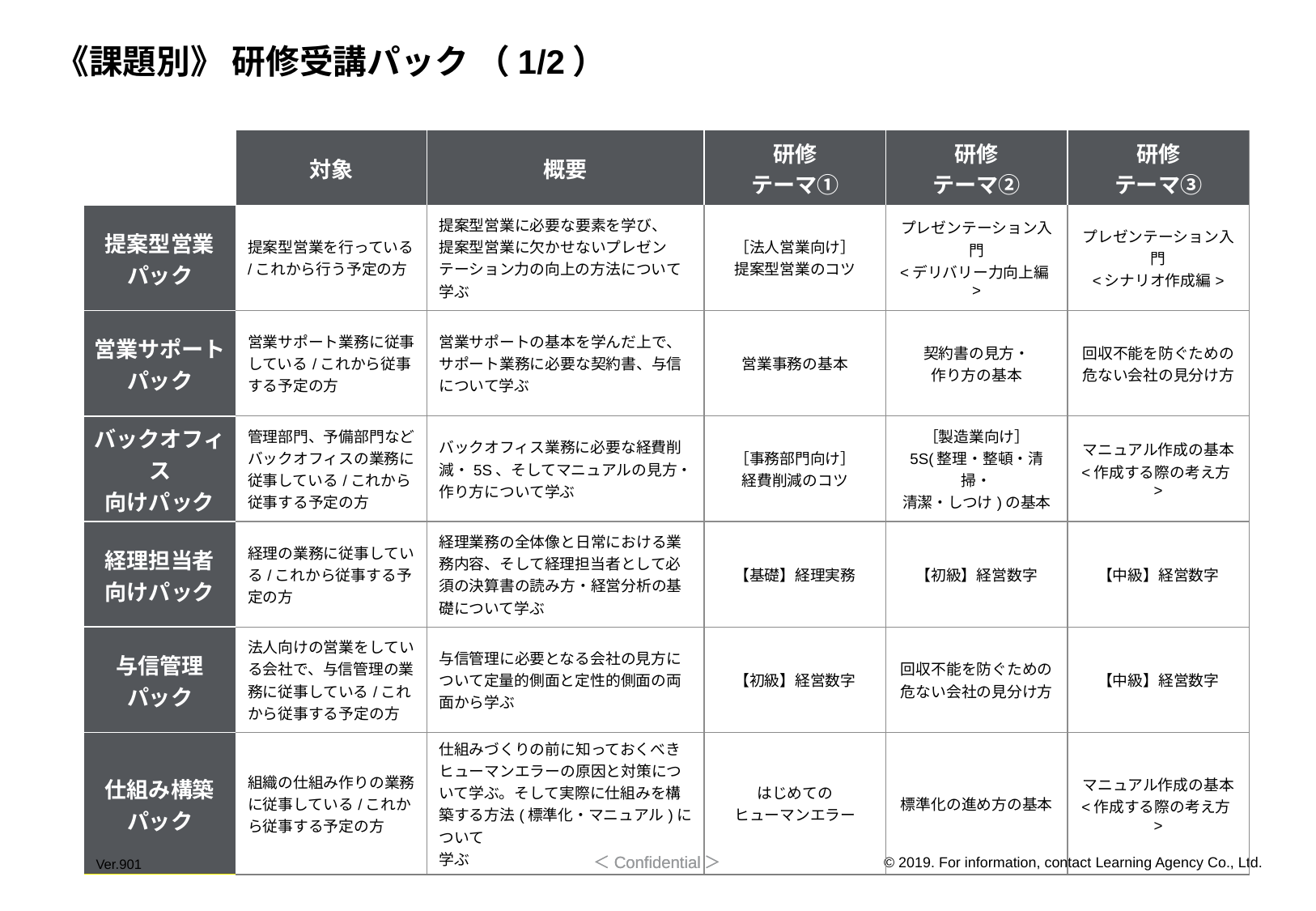

《課題別》 研修受講パック （1/2）
|  | 対象 | 概要 | 研修 テーマ① | 研修 テーマ② | 研修 テーマ③ |
| --- | --- | --- | --- | --- | --- |
| 提案型営業 パック | 提案型営業を行っている/これから行う予定の方 | 提案型営業に必要な要素を学び、 提案型営業に欠かせないプレゼンテーション力の向上の方法について学ぶ | ［法人営業向け］ 提案型営業のコツ | プレゼンテーション入門 <デリバリー力向上編> | プレゼンテーション入門 <シナリオ作成編> |
| 営業サポート パック | 営業サポート業務に従事している/これから従事する予定の方 | 営業サポートの基本を学んだ上で、 サポート業務に必要な契約書、与信について学ぶ | 営業事務の基本 | 契約書の見方・ 作り方の基本 | 回収不能を防ぐための危ない会社の見分け方 |
| バックオフィス 向けパック | 管理部門、予備部門などバックオフィスの業務に従事している/これから従事する予定の方 | バックオフィス業務に必要な経費削減・5S、そしてマニュアルの見方・作り方について学ぶ | ［事務部門向け］ 経費削減のコツ | ［製造業向け］ 5S(整理・整頓・清掃・ 清潔・しつけ)の基本 | マニュアル作成の基本 <作成する際の考え方> |
| 経理担当者 向けパック | 経理の業務に従事している/これから従事する予定の方 | 経理業務の全体像と日常における業務内容、そして経理担当者として必須の決算書の読み方・経営分析の基礎について学ぶ | 【基礎】経理実務 | 【初級】経営数字 | 【中級】経営数字 |
| 与信管理 パック | 法人向けの営業をしている会社で、与信管理の業務に従事している/これから従事する予定の方 | 与信管理に必要となる会社の見方に ついて定量的側面と定性的側面の両面から学ぶ | 【初級】経営数字 | 回収不能を防ぐための危ない会社の見分け方 | 【中級】経営数字 |
| 仕組み構築 パック | 組織の仕組み作りの業務に従事している/これから従事する予定の方 | 仕組みづくりの前に知っておくべきヒューマンエラーの原因と対策について学ぶ。そして実際に仕組みを構築する方法(標準化・マニュアル)について 学ぶ | はじめての ヒューマンエラー | 標準化の進め方の基本 | マニュアル作成の基本 <作成する際の考え方> |
Ver.901